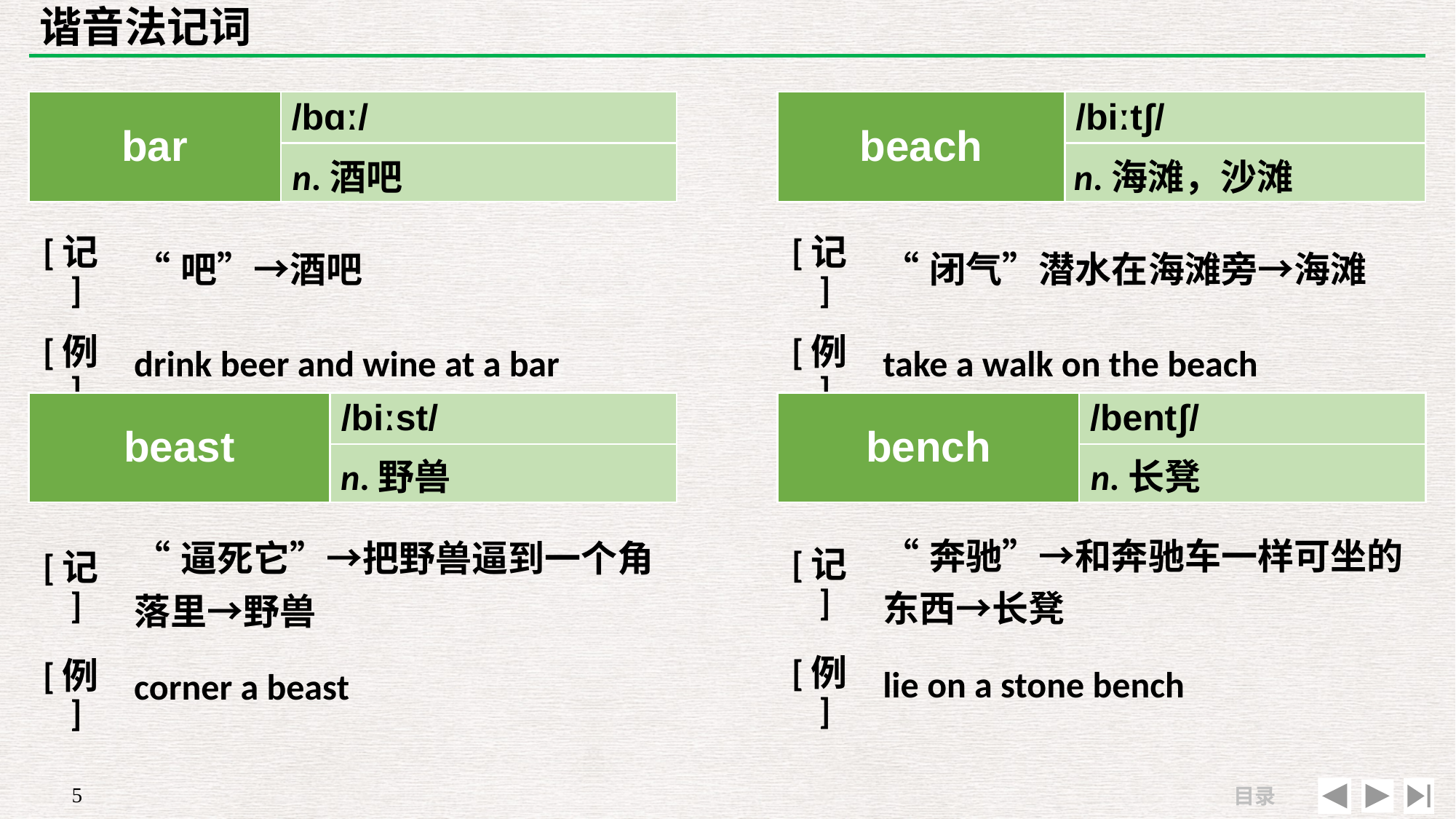

# 谐音法记词

| bar | /bɑː/ |
| --- | --- |
|  |  |
| beach | /biːtʃ/ |
| --- | --- |
|  |  |
n.酒吧
n.海滩，沙滩
| [记] | “吧”→酒吧 |
| --- | --- |
| [例] | drink beer and wine at a bar |
| [记] | “闭气”潜水在海滩旁→海滩 |
| --- | --- |
| [例] | take a walk on the beach |
| beast | /biːst/ |
| --- | --- |
|  |  |
| bench | /bentʃ/ |
| --- | --- |
|  |  |
n.野兽
n.长凳
| [记] | “奔驰”→和奔驰车一样可坐的东西→长凳 |
| --- | --- |
| [例] | lie on a stone bench |
| [记] | “逼死它”→把野兽逼到一个角落里→野兽 |
| --- | --- |
| [例] | corner a beast |